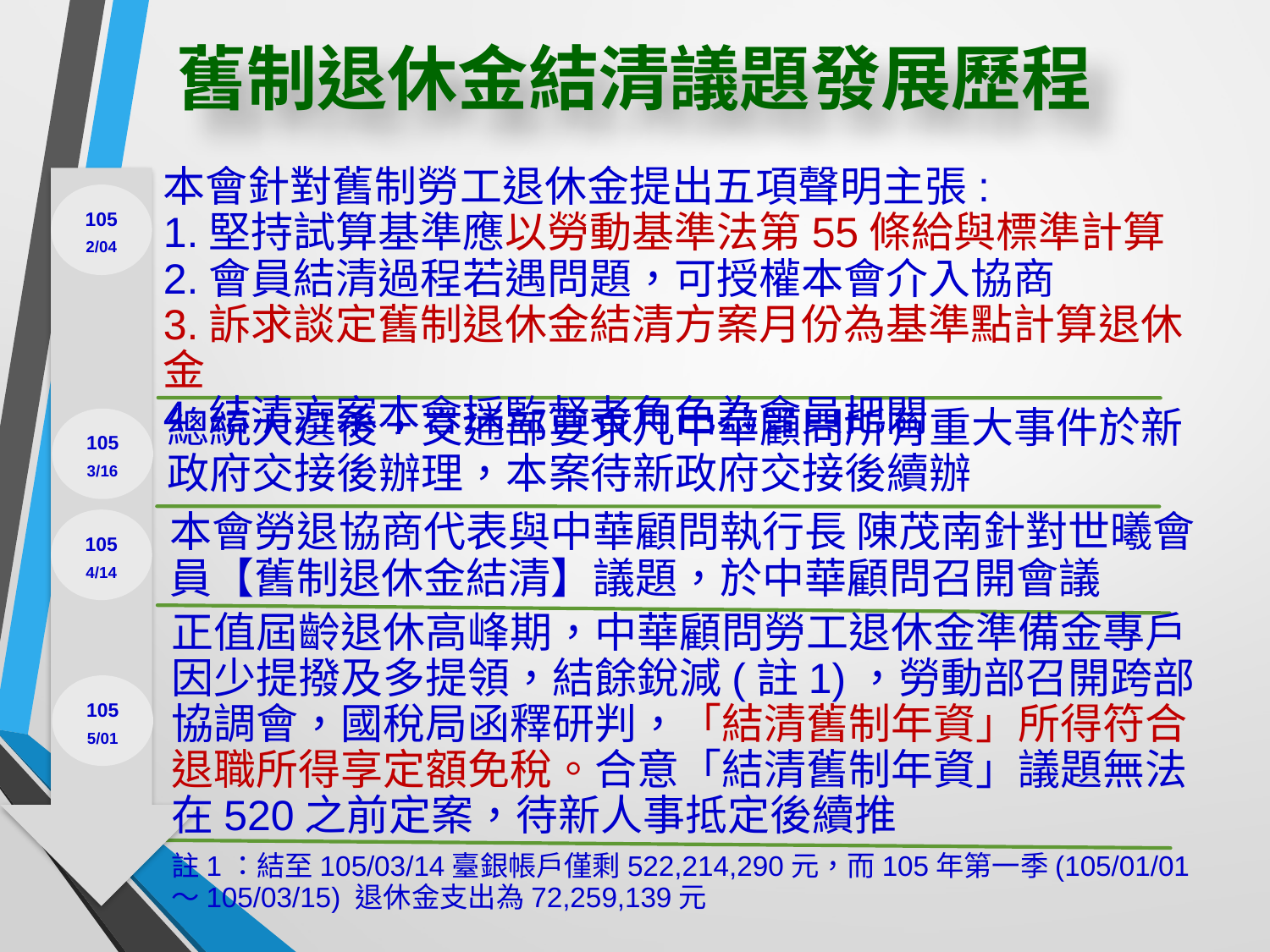

舊制退休金結清議題發展歷程
本會針對舊制勞工退休金提出五項聲明主張:
1.堅持試算基準應以勞動基準法第55條給與標準計算
2.會員結清過程若遇問題，可授權本會介入協商
3.訴求談定舊制退休金結清方案月份為基準點計算退休金
4.結清方案本會採監督者角色為會員把關

105 2/04
總統大選後，交通部要求凡中華顧問所有重大事件於新政府交接後辦理，本案待新政府交接後續辦
105
3/16
本會勞退協商代表與中華顧問執行長 陳茂南針對世曦會員【舊制退休金結清】議題，於中華顧問召開會議
105
4/14
正值屆齡退休高峰期，中華顧問勞工退休金準備金專戶因少提撥及多提領，結餘銳減(註1)，勞動部召開跨部協調會，國稅局函釋研判，「結清舊制年資」所得符合退職所得享定額免稅。合意「結清舊制年資」議題無法在520之前定案，待新人事抵定後續推
註1：結至105/03/14臺銀帳戶僅剩522,214,290元，而105年第一季(105/01/01～105/03/15) 退休金支出為72,259,139元
105
5/01